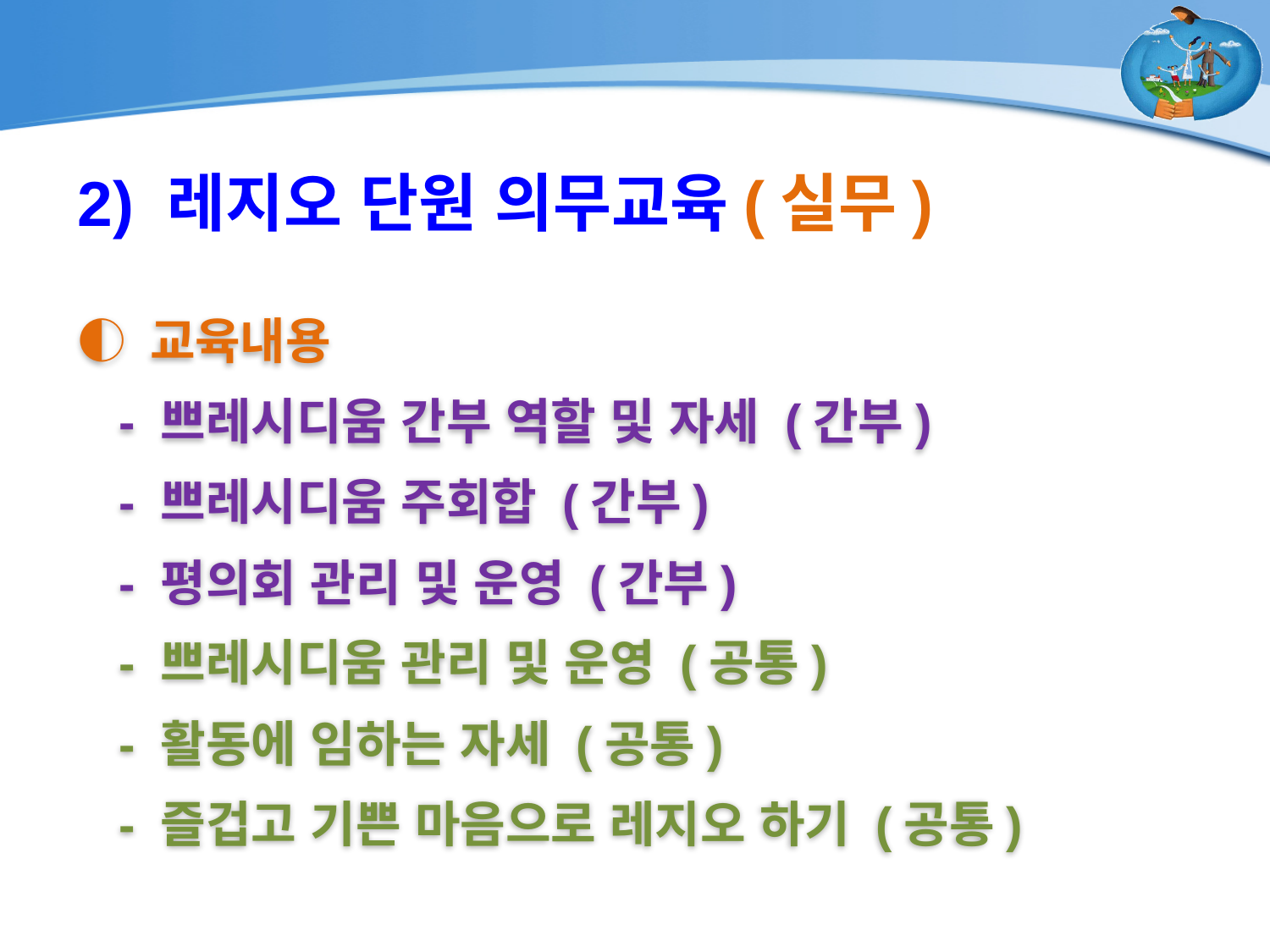

2) 레지오 단원 의무교육(실무)
◐ 교육내용
   - 쁘레시디움 간부 역할 및 자세 (간부)
   - 쁘레시디움 주회합 (간부)
   - 평의회 관리 및 운영 (간부)
   - 쁘레시디움 관리 및 운영 (공통)
   - 활동에 임하는 자세 (공통)
   - 즐겁고 기쁜 마음으로 레지오 하기 (공통)